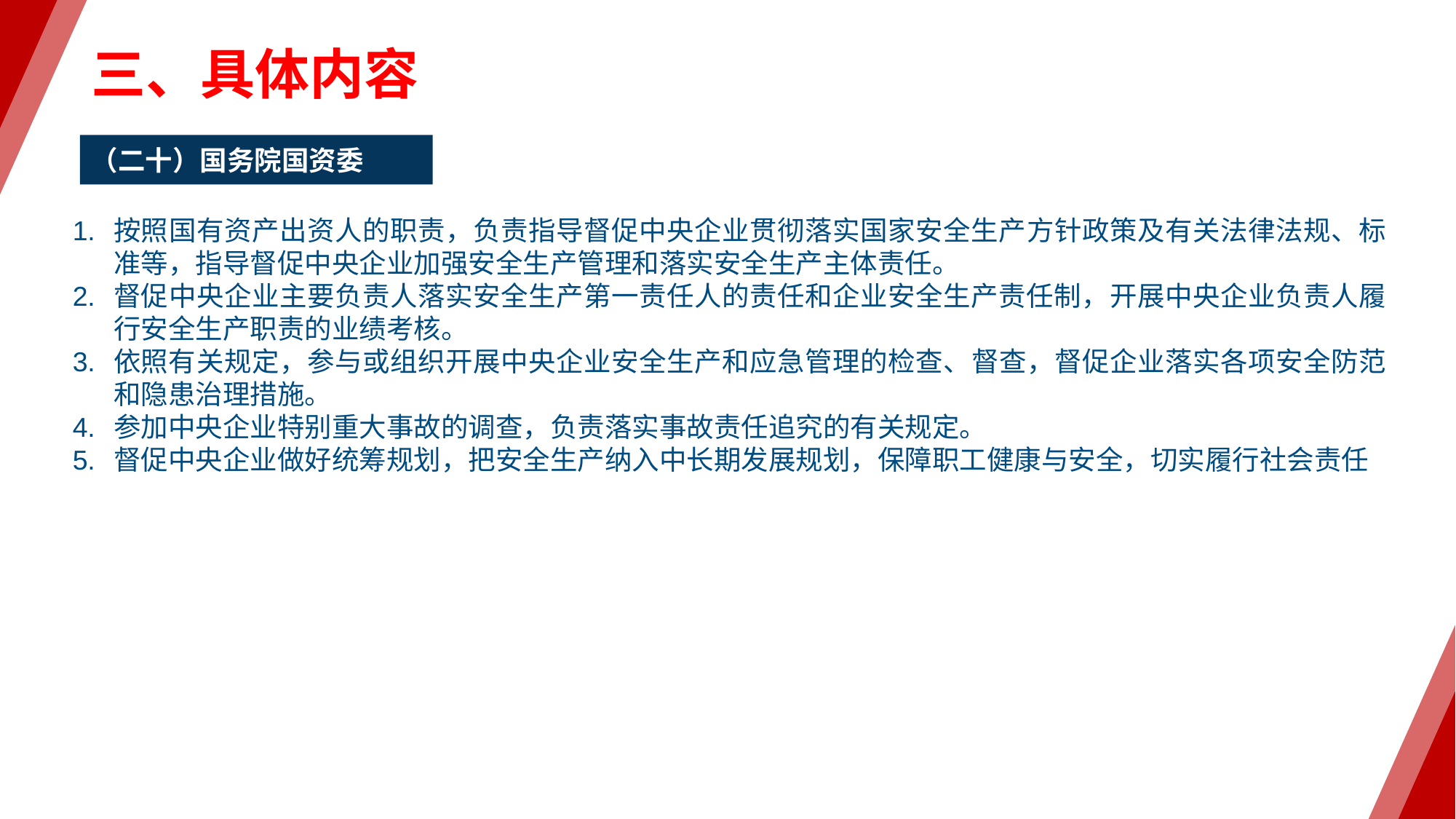

三、具体内容
（二十）国务院国资委
按照国有资产出资人的职责，负责指导督促中央企业贯彻落实国家安全生产方针政策及有关法律法规、标准等，指导督促中央企业加强安全生产管理和落实安全生产主体责任。
督促中央企业主要负责人落实安全生产第一责任人的责任和企业安全生产责任制，开展中央企业负责人履行安全生产职责的业绩考核。
依照有关规定，参与或组织开展中央企业安全生产和应急管理的检查、督查，督促企业落实各项安全防范和隐患治理措施。
参加中央企业特别重大事故的调查，负责落实事故责任追究的有关规定。
督促中央企业做好统筹规划，把安全生产纳入中长期发展规划，保障职工健康与安全，切实履行社会责任